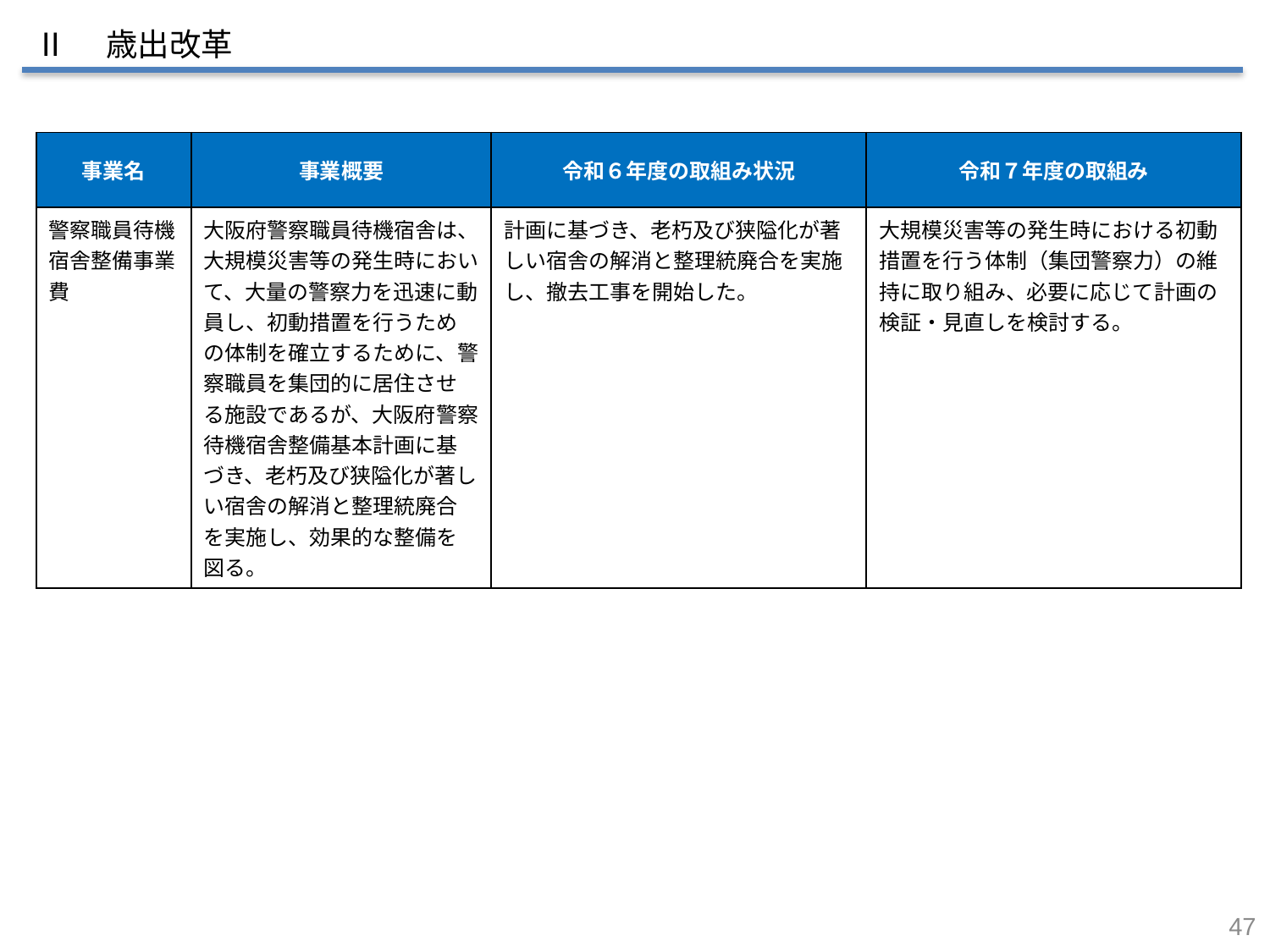

Ⅱ　歳出改革
| 事業名 | 事業概要 | 令和６年度の取組み状況 | 令和７年度の取組み |
| --- | --- | --- | --- |
| 警察職員待機宿舎整備事業費 | 大阪府警察職員待機宿舎は、大規模災害等の発生時において、大量の警察力を迅速に動員し、初動措置を行うための体制を確立するために、警察職員を集団的に居住させる施設であるが、大阪府警察待機宿舎整備基本計画に基づき、老朽及び狭隘化が著しい宿舎の解消と整理統廃合を実施し、効果的な整備を図る。 | 計画に基づき、老朽及び狭隘化が著しい宿舎の解消と整理統廃合を実施し、撤去工事を開始した。 | 大規模災害等の発生時における初動措置を行う体制（集団警察力）の維持に取り組み、必要に応じて計画の検証・見直しを検討する。 |
47